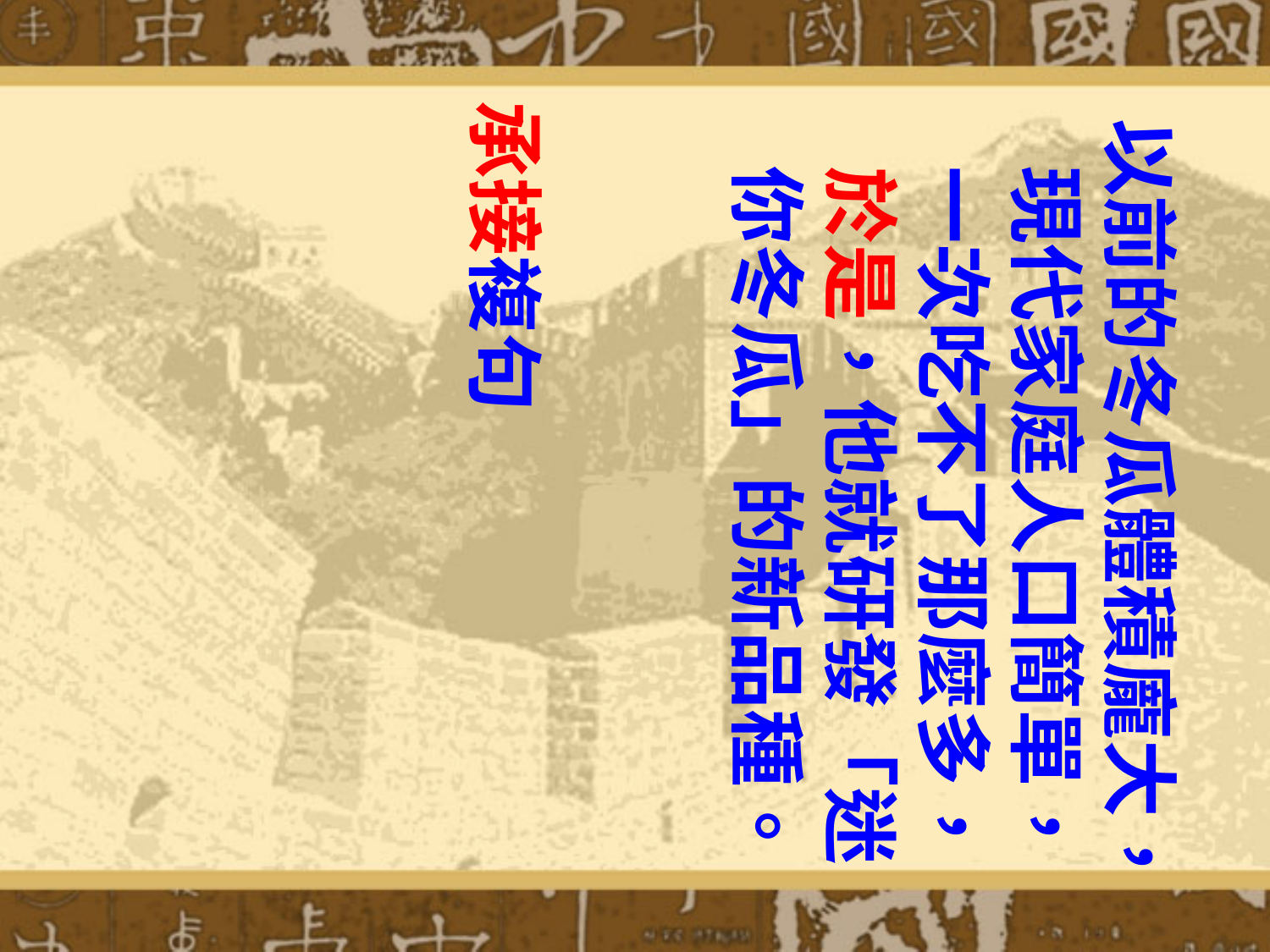

承接複句
以前的冬瓜體積龐大，現代家庭人口簡單，一次吃不了那麼多，於是，他就研發「迷你冬瓜」的新品種。